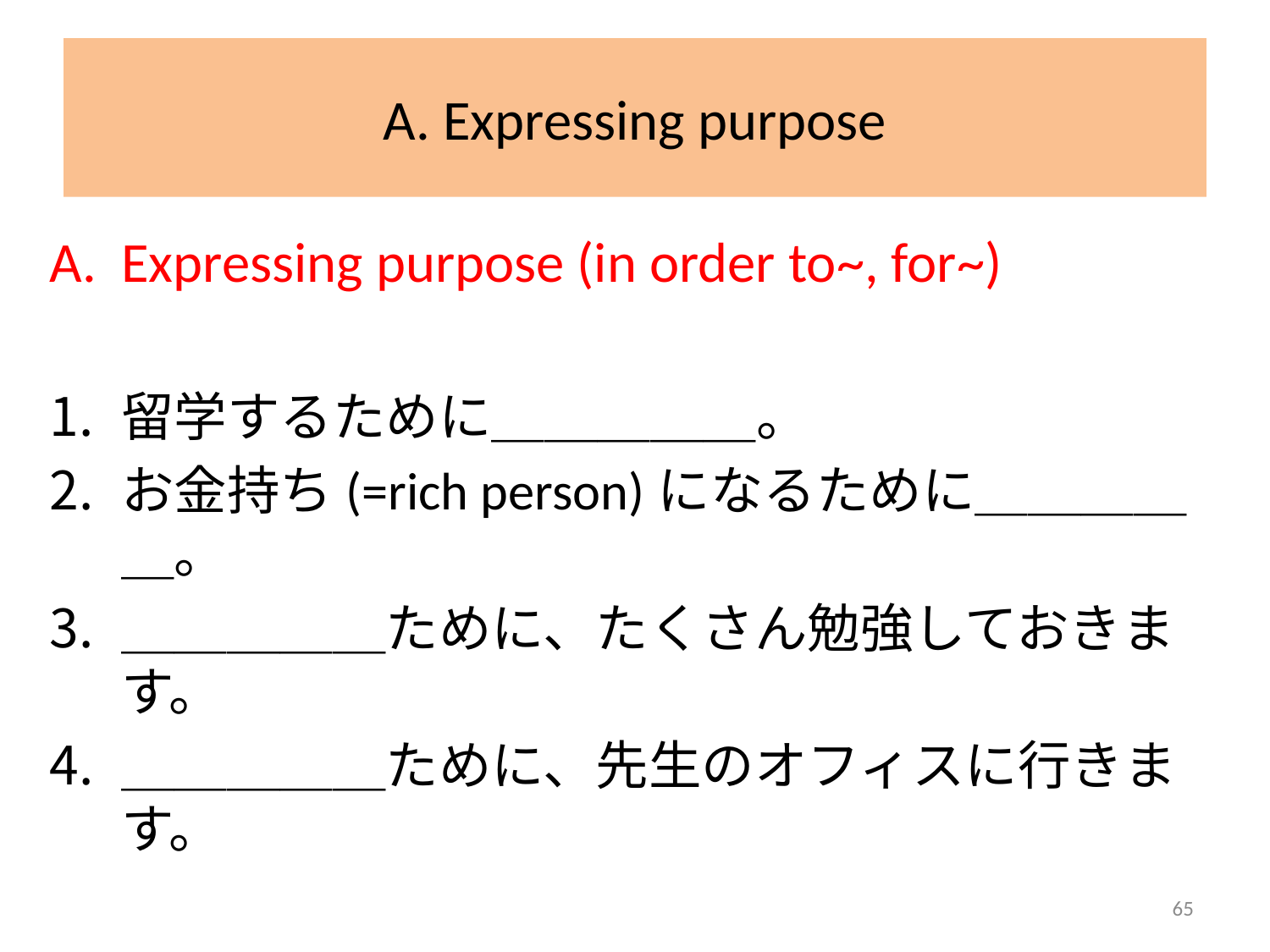

# A. Expressing purpose
Expressing purpose (in order to~, for~)

留学するために＿＿＿＿＿。
お金持ち(=rich person)になるために＿＿＿＿＿。
＿＿＿＿＿ために、たくさん勉強しておきます。
＿＿＿＿＿ために、先生のオフィスに行きます。
65